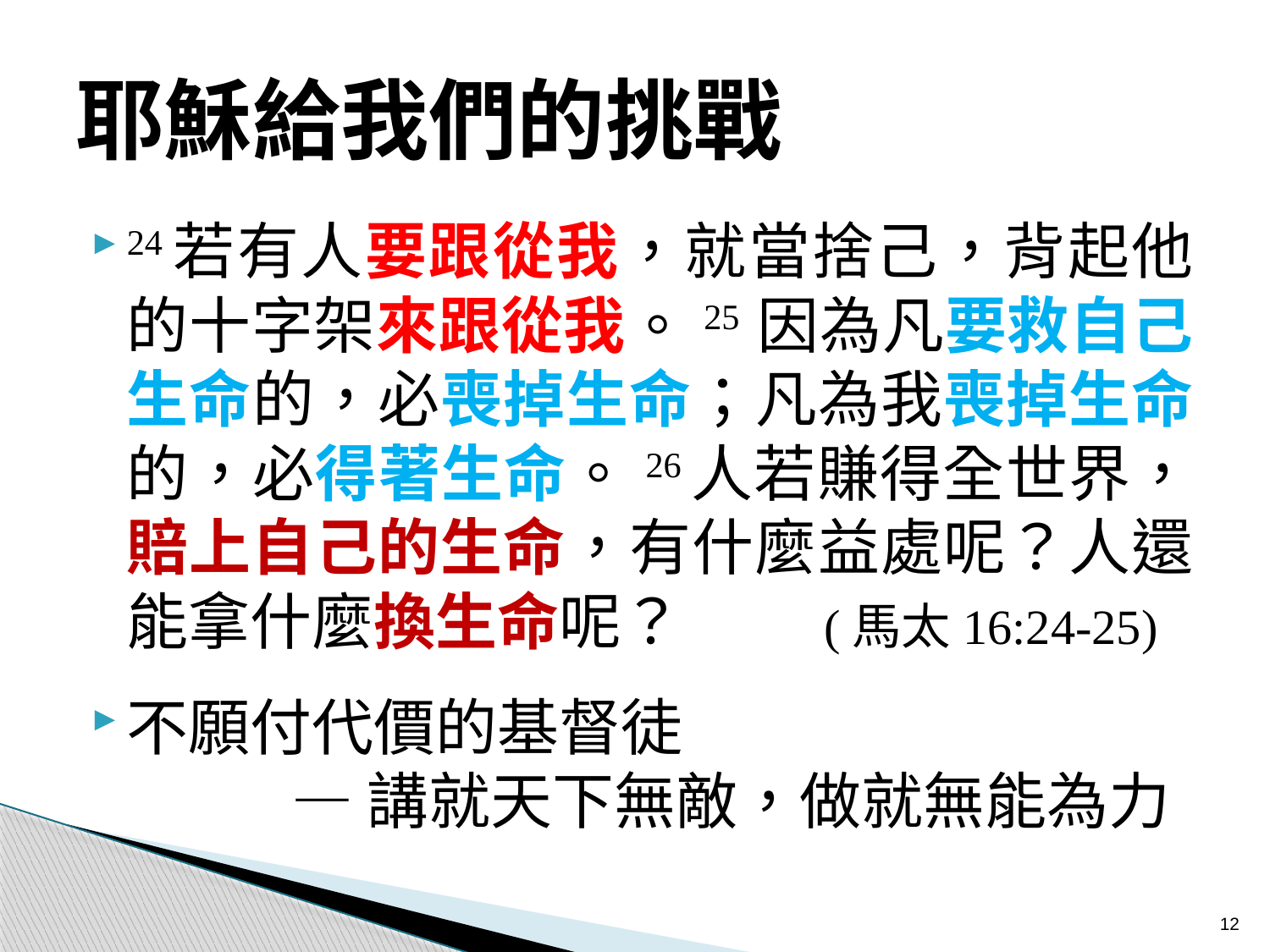

# 耶穌給我們的挑戰
24若有人要跟從我，就當捨己，背起他的十字架來跟從我。25 因為凡要救自己生命的，必喪掉生命；凡為我喪掉生命的，必得著生命。26人若賺得全世界，賠上自己的生命，有什麼益處呢？人還能拿什麼換生命呢？	(馬太16:24-25)
不願付代價的基督徒
            — 講就天下無敵，做就無能為力

12